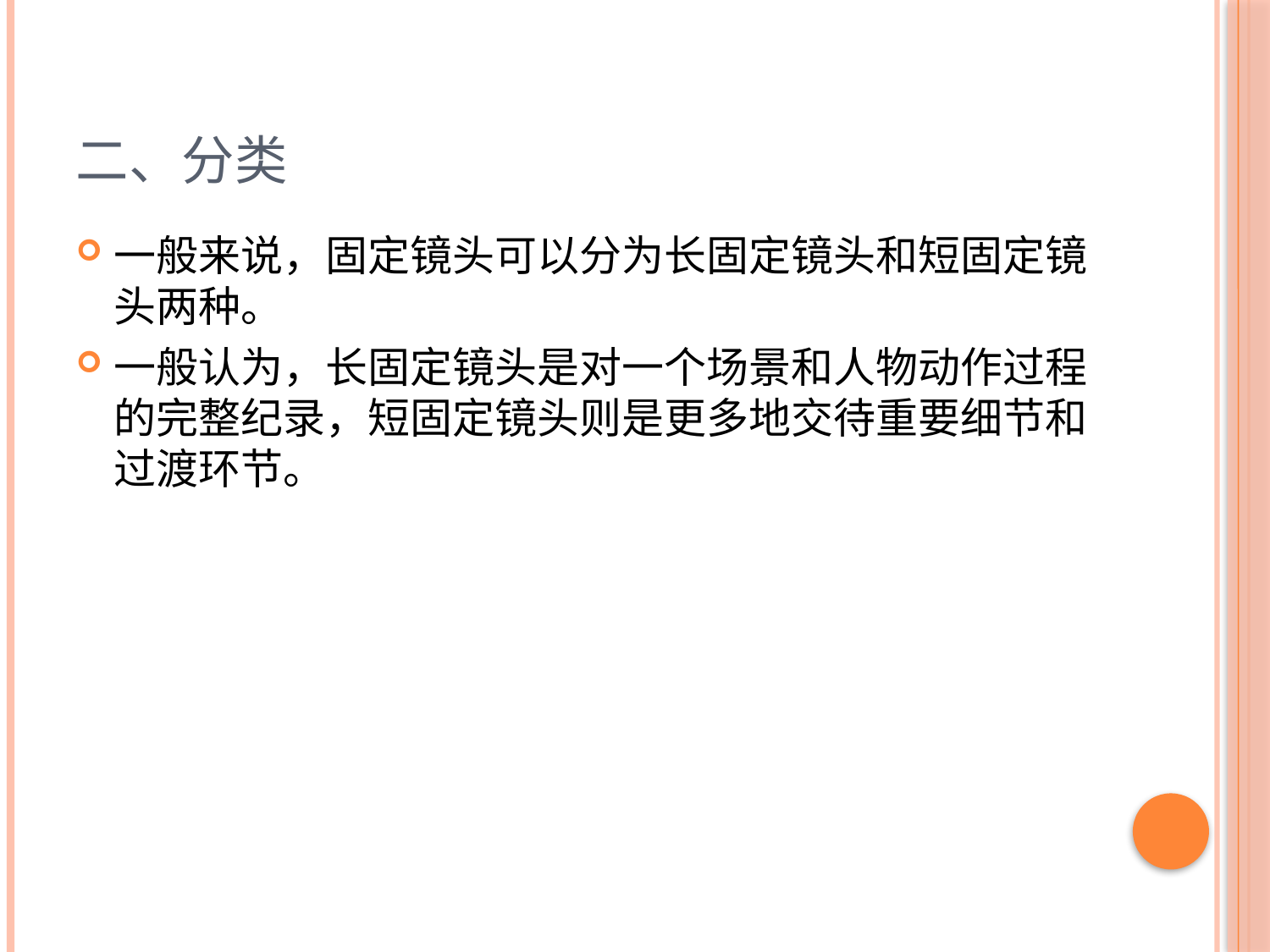

# 二、分类
一般来说，固定镜头可以分为长固定镜头和短固定镜头两种。
一般认为，长固定镜头是对一个场景和人物动作过程的完整纪录，短固定镜头则是更多地交待重要细节和过渡环节。